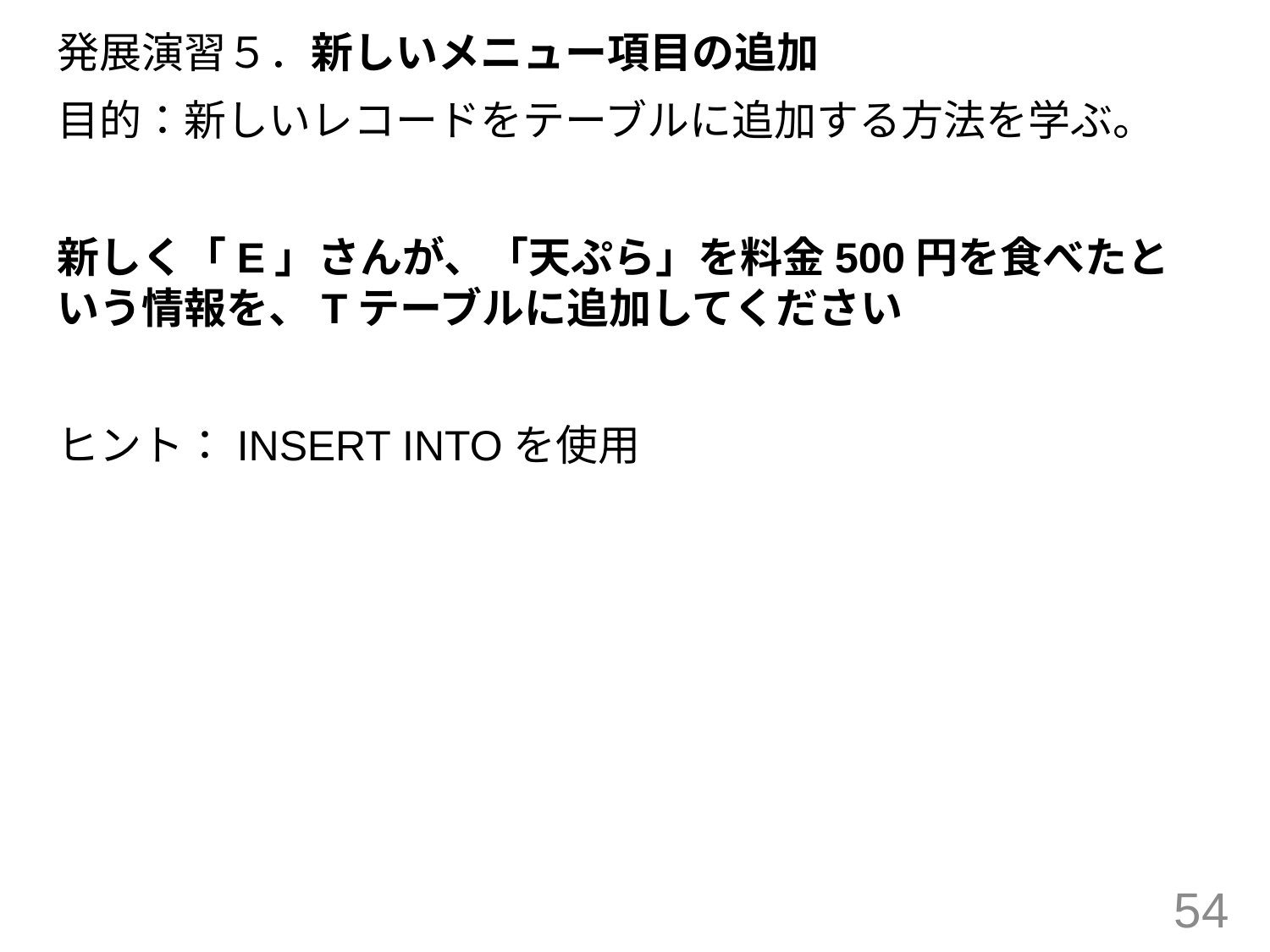

発展演習５．新しいメニュー項目の追加
目的：新しいレコードをテーブルに追加する方法を学ぶ。

新しく「E」さんが、「天ぷら」を料金500円を食べたという情報を、Tテーブルに追加してください

ヒント：INSERT INTOを使用
54